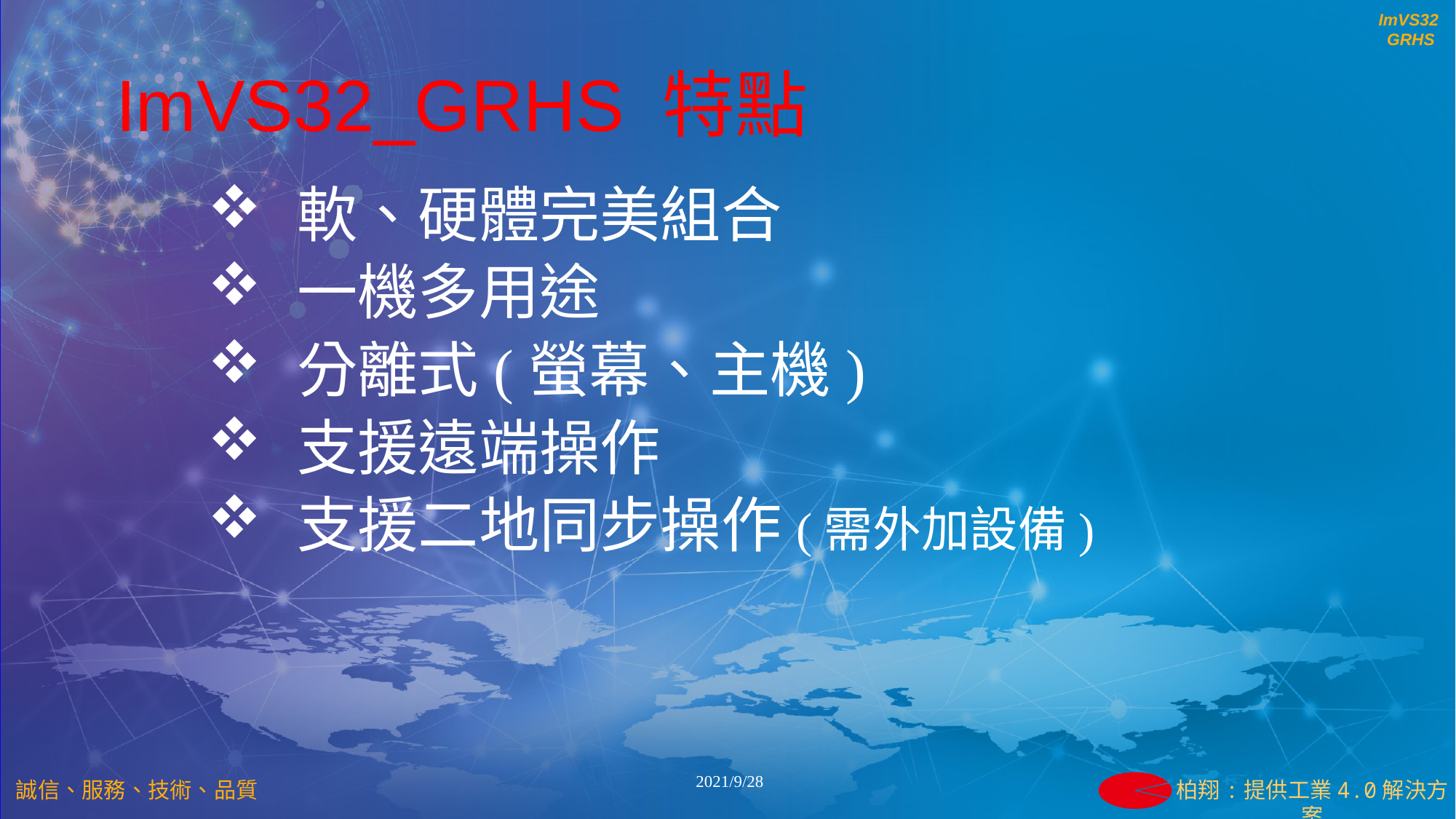

ImVS32_GRHS 特點
軟、硬體完美組合
一機多用途
分離式(螢幕、主機)
支援遠端操作
支援二地同步操作(需外加設備)